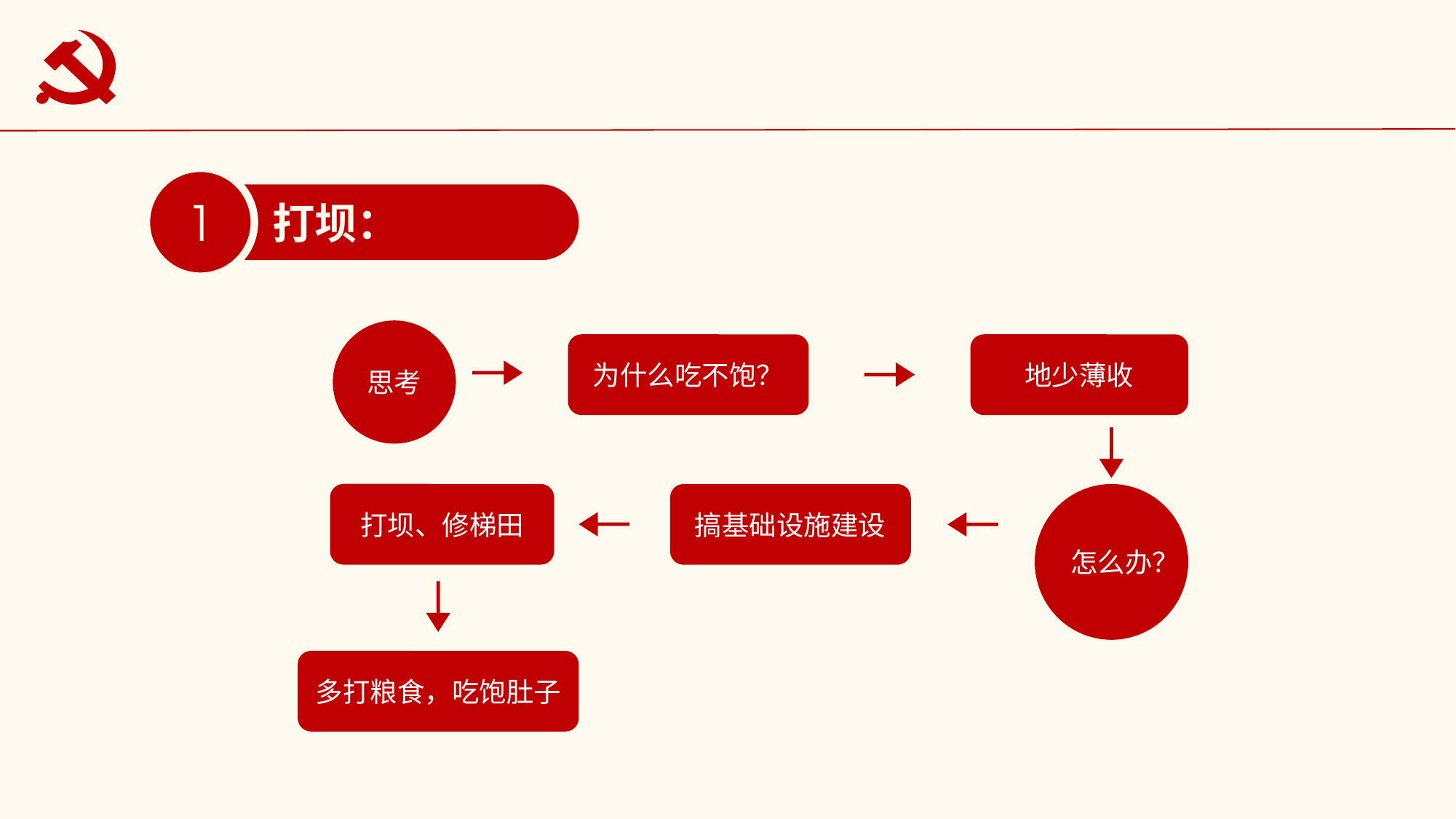

1

打坝：
思考
为什么吃不饱？
地少薄收

打坝、修梯田
搞基础设施建设
怎么办？

多打粮食，吃饱肚子